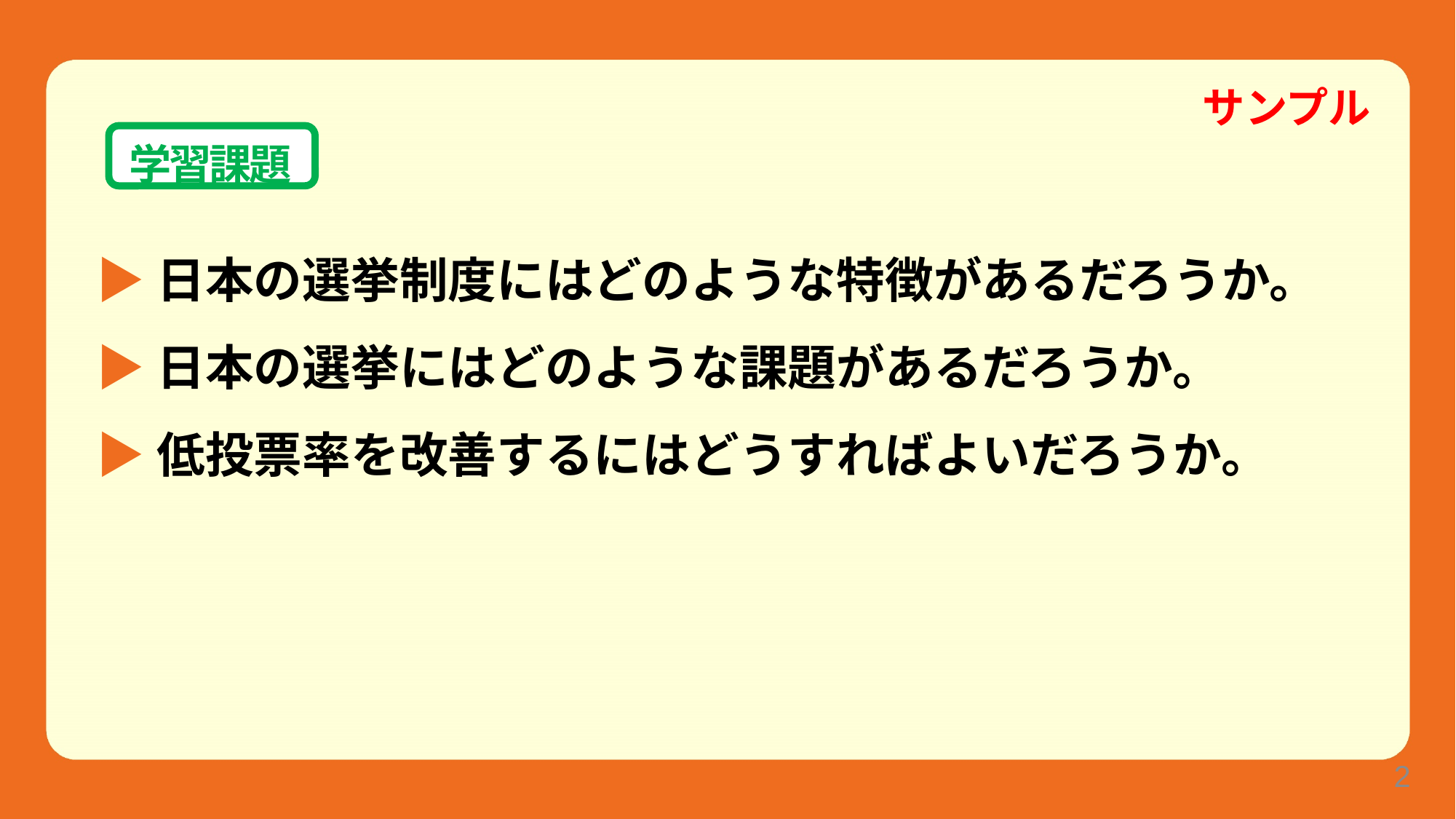

▶日本の選挙制度にはどのような特徴があるだろうか。
▶日本の選挙にはどのような課題があるだろうか。
▶低投票率を改善するにはどうすればよいだろうか。